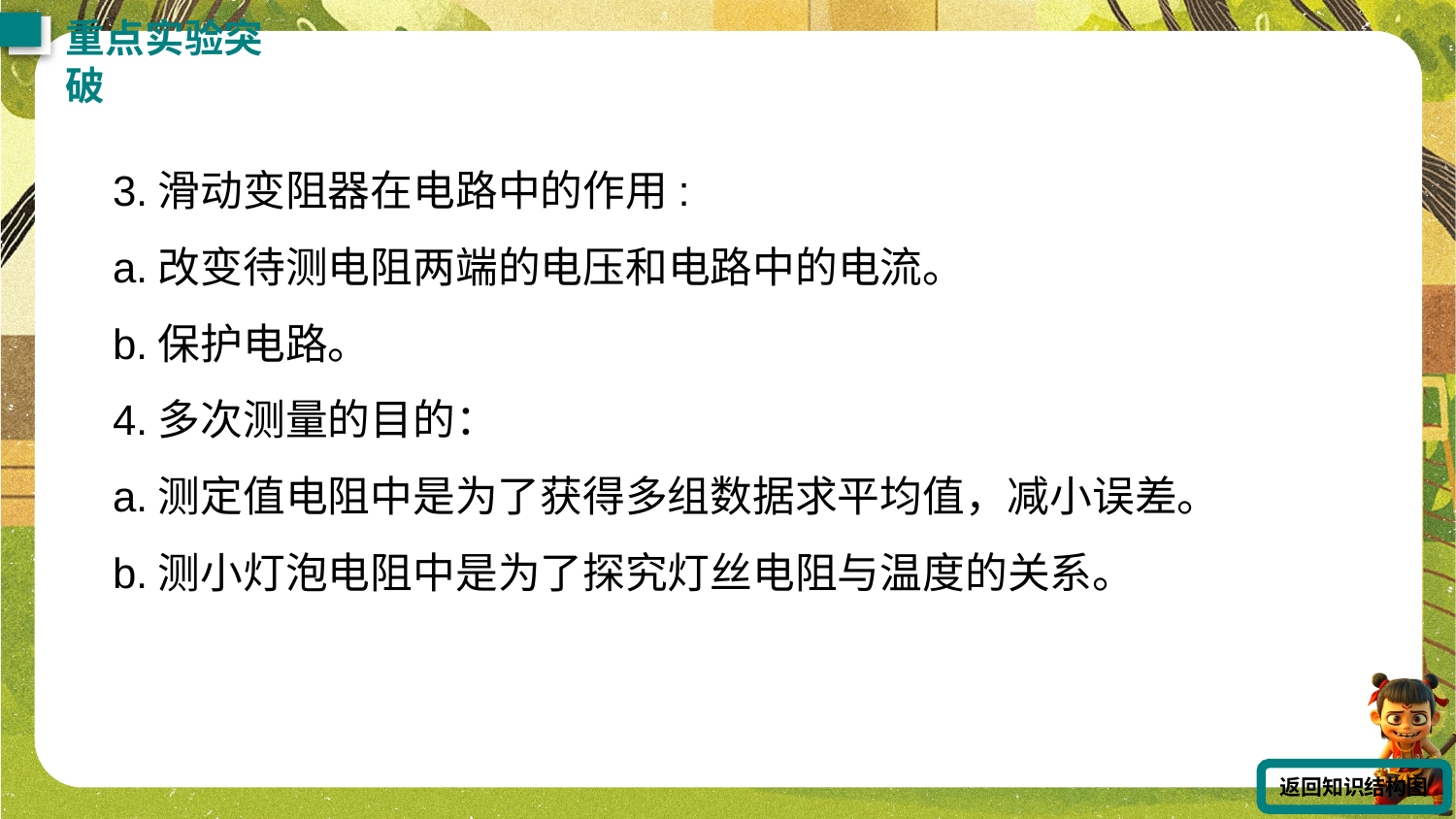

重点实验突破

3.滑动变阻器在电路中的作用:
a.改变待测电阻两端的电压和电路中的电流。
b.保护电路。
4.多次测量的目的：
a.测定值电阻中是为了获得多组数据求平均值，减小误差。
b.测小灯泡电阻中是为了探究灯丝电阻与温度的关系。
返回知识结构图